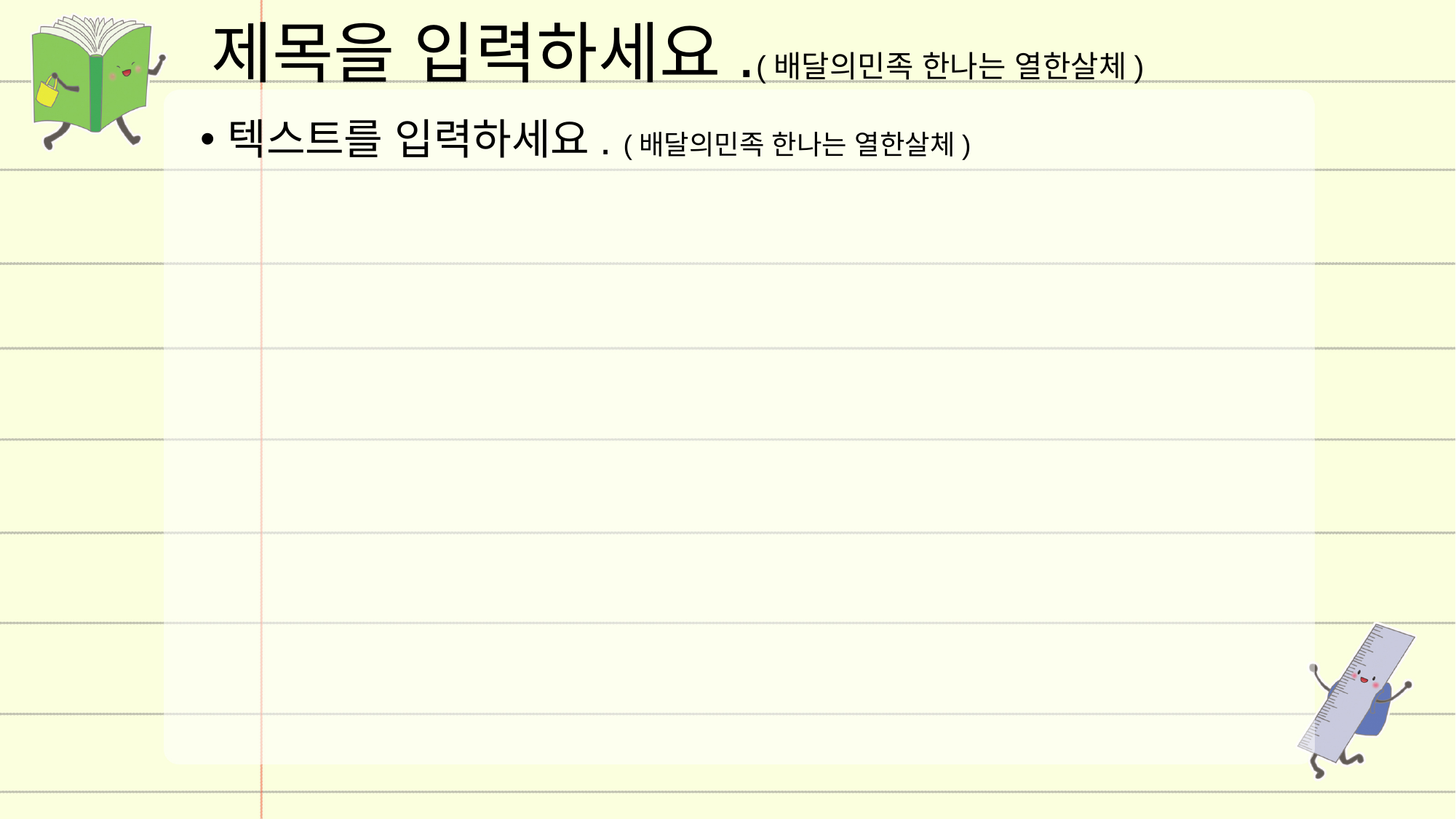

제목을 입력하세요.(배달의민족 한나는 열한살체)
텍스트를 입력하세요. (배달의민족 한나는 열한살체)